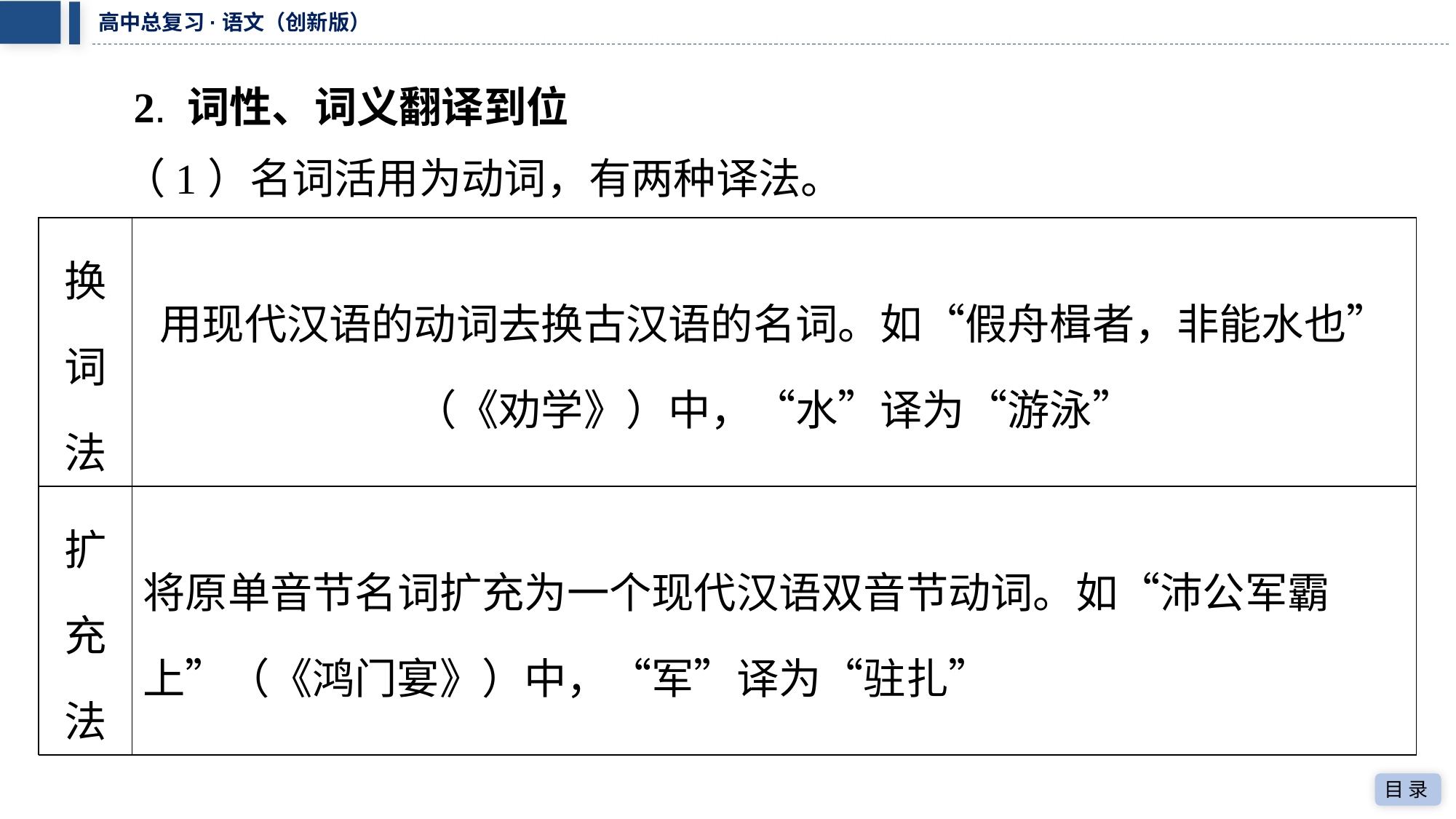

2. 词性、词义翻译到位
（1）名词活用为动词，有两种译法。
| 换 词 法 | 用现代汉语的动词去换古汉语的名词。如“假舟楫者，非能水也” （《劝学》）中，“水”译为“游泳” |
| --- | --- |
| 扩 充 法 | 将原单音节名词扩充为一个现代汉语双音节动词。如“沛公军霸 上”（《鸿门宴》）中，“军”译为“驻扎” |